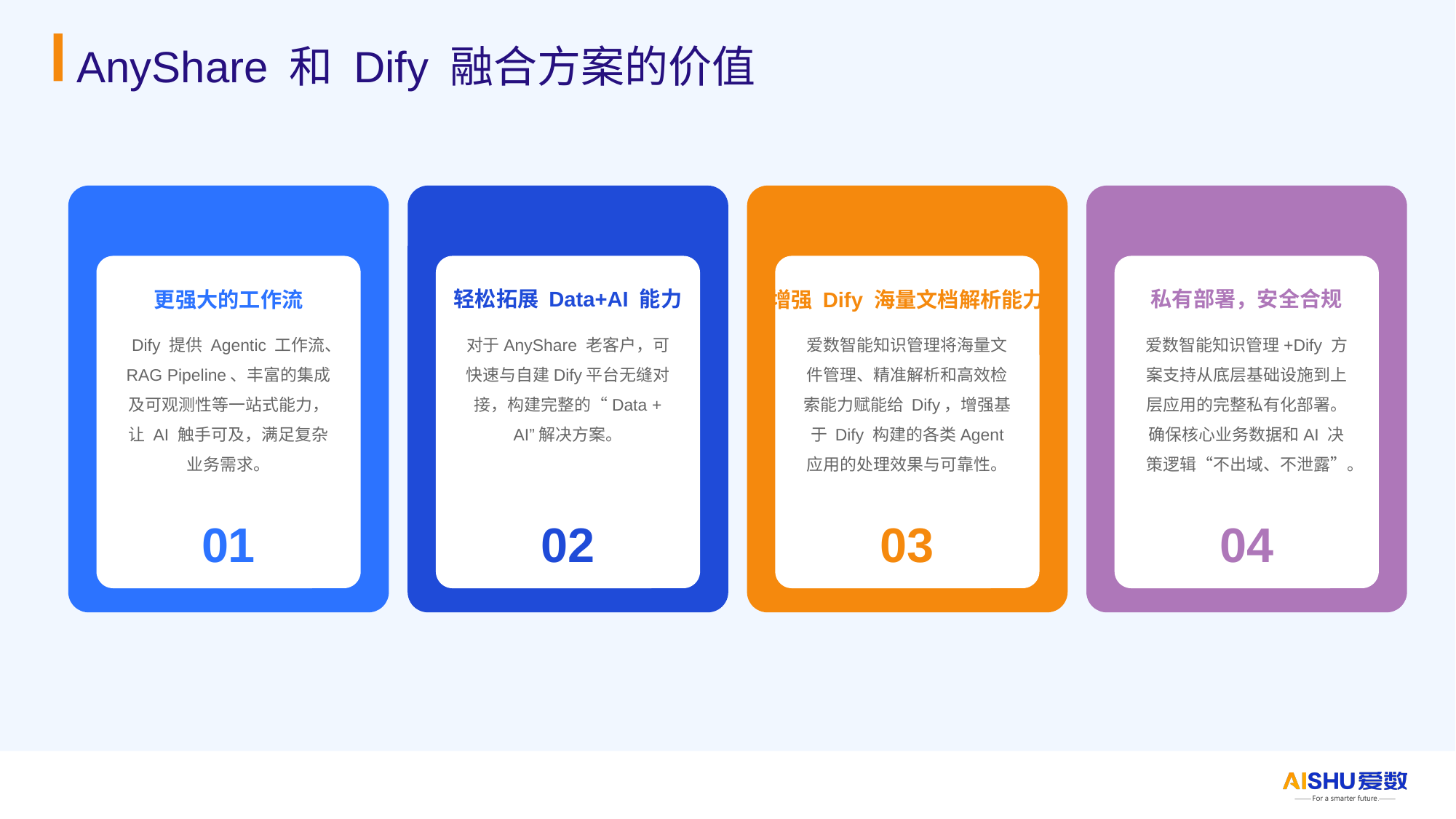

# AnyShare 和 Dify 融合方案的价值

轻松拓展 Data+AI 能力
私有部署，安全合规
更强大的工作流
增强 Dify 海量文档解析能力
Dify 提供 Agentic 工作流、RAG Pipeline、丰富的集成及可观测性等一站式能力，让 AI 触手可及，满足复杂业务需求。
对于AnyShare 老客户，可快速与自建Dify平台无缝对接，构建完整的“Data + AI”解决方案。
爱数智能知识管理将海量文件管理、精准解析和高效检索能力赋能给 Dify，增强基于 Dify 构建的各类Agent 应用的处理效果与可靠性。
爱数智能知识管理+Dify 方案支持从底层基础设施到上层应用的完整私有化部署。确保核心业务数据和AI 决策逻辑“不出域、不泄露”。
01
02
03
04